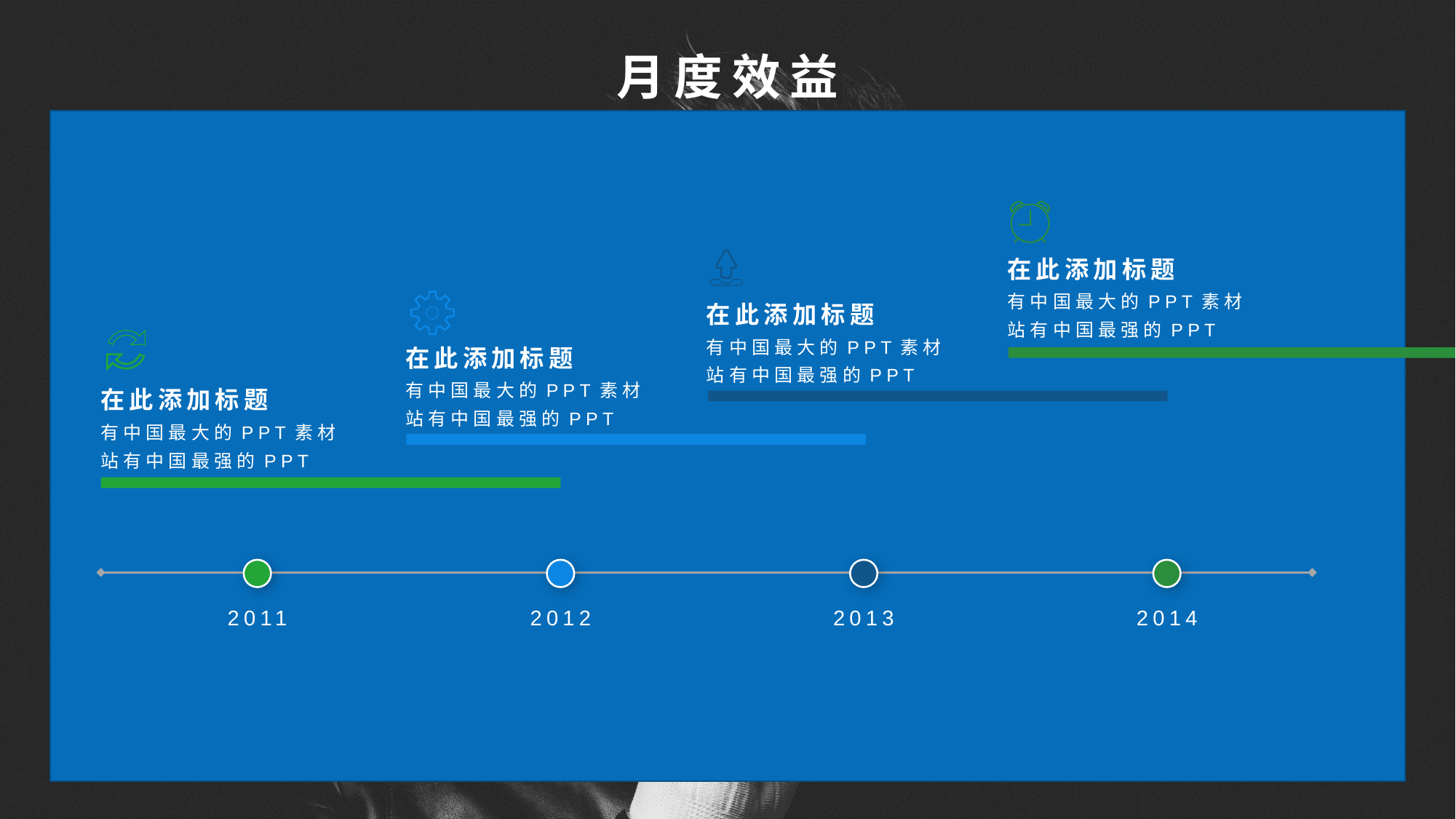

月度效益

在此添加标题
有中国最大的PPT素材站有中国最强的PPT

在此添加标题
有中国最大的PPT素材站有中国最强的PPT

在此添加标题
有中国最大的PPT素材站有中国最强的PPT

在此添加标题
有中国最大的PPT素材站有中国最强的PPT

2011
2012
2013
2014